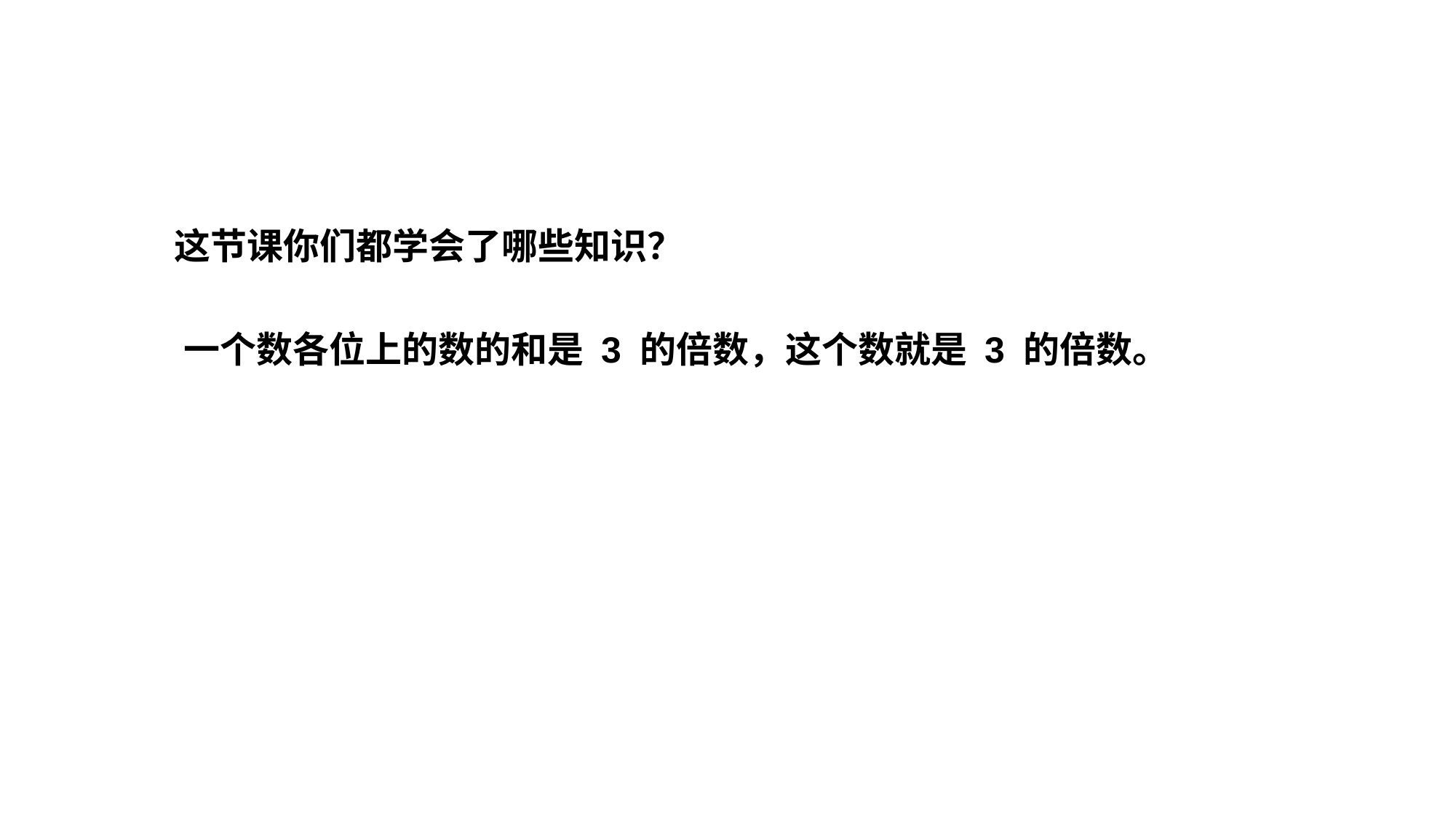

课堂小结
这节课你们都学会了哪些知识？
 一个数各位上的数的和是 3 的倍数，这个数就是 3 的倍数。